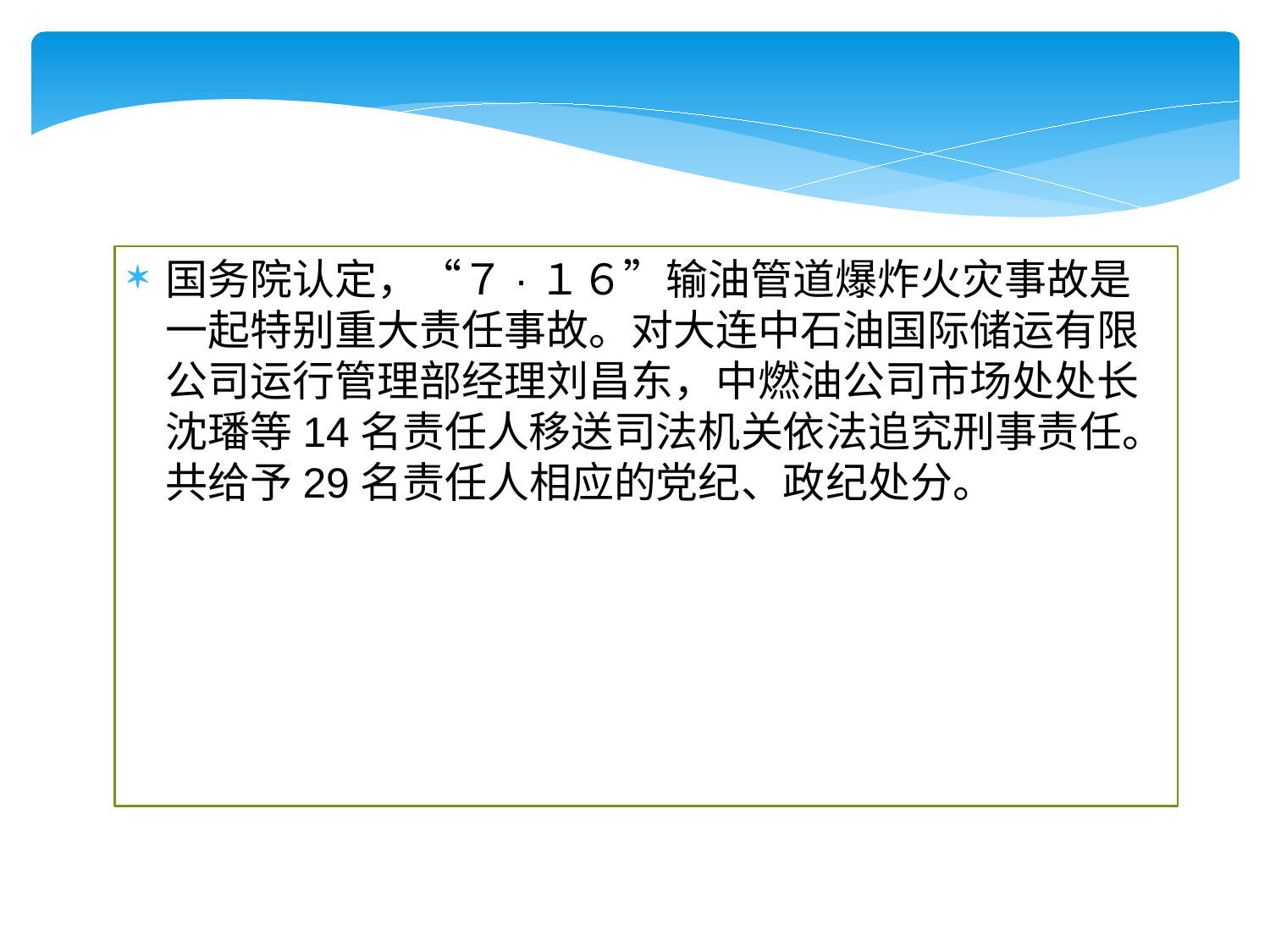

国务院认定，“７·１６”输油管道爆炸火灾事故是一起特别重大责任事故。对大连中石油国际储运有限公司运行管理部经理刘昌东，中燃油公司市场处处长沈璠等14名责任人移送司法机关依法追究刑事责任。共给予29名责任人相应的党纪、政纪处分。

21